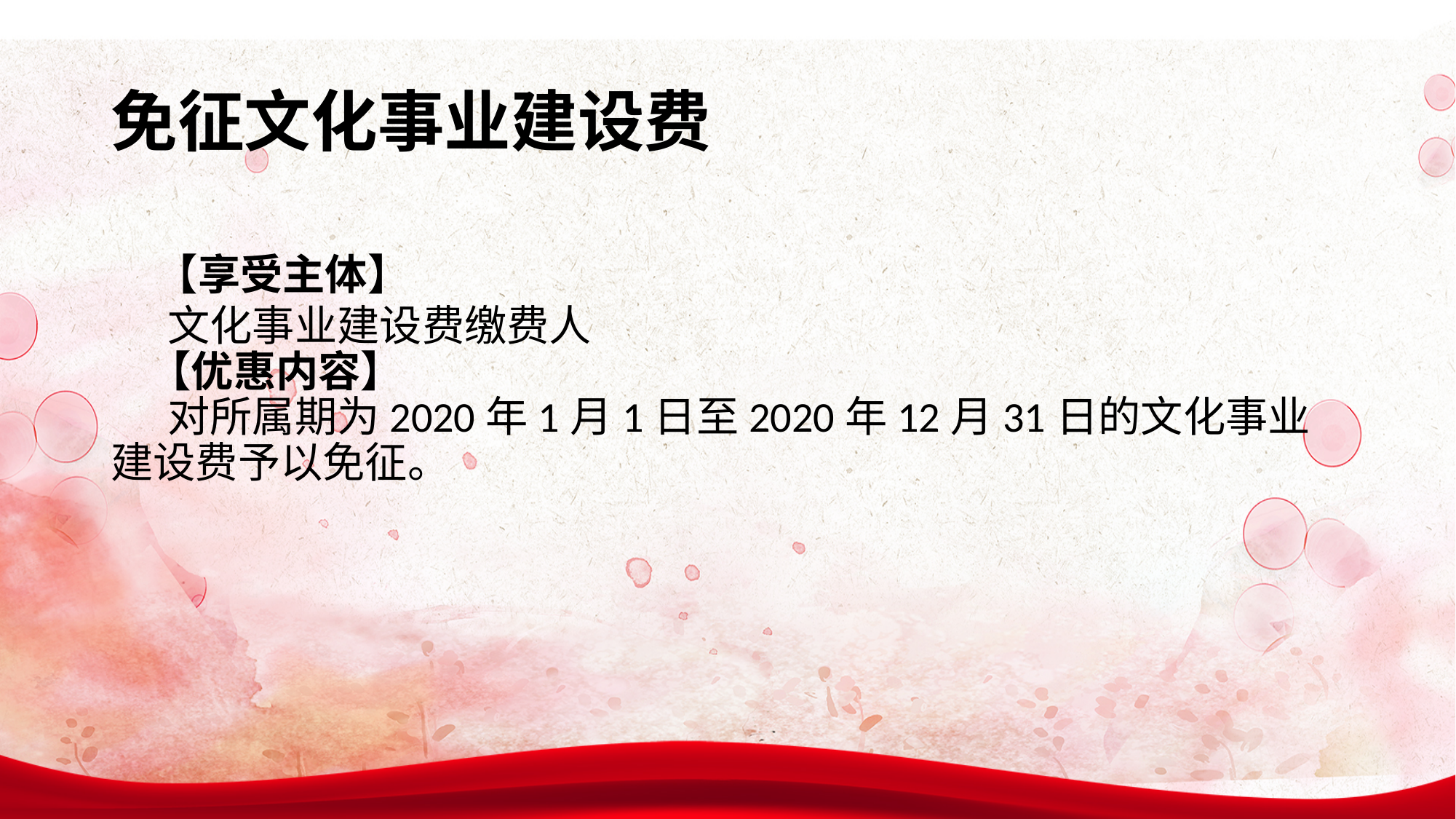

# 免征文化事业建设费 【享受主体】 文化事业建设费缴费人 【优惠内容】 对所属期为2020年1月1日至2020年12月31日的文化事业建设费予以免征。